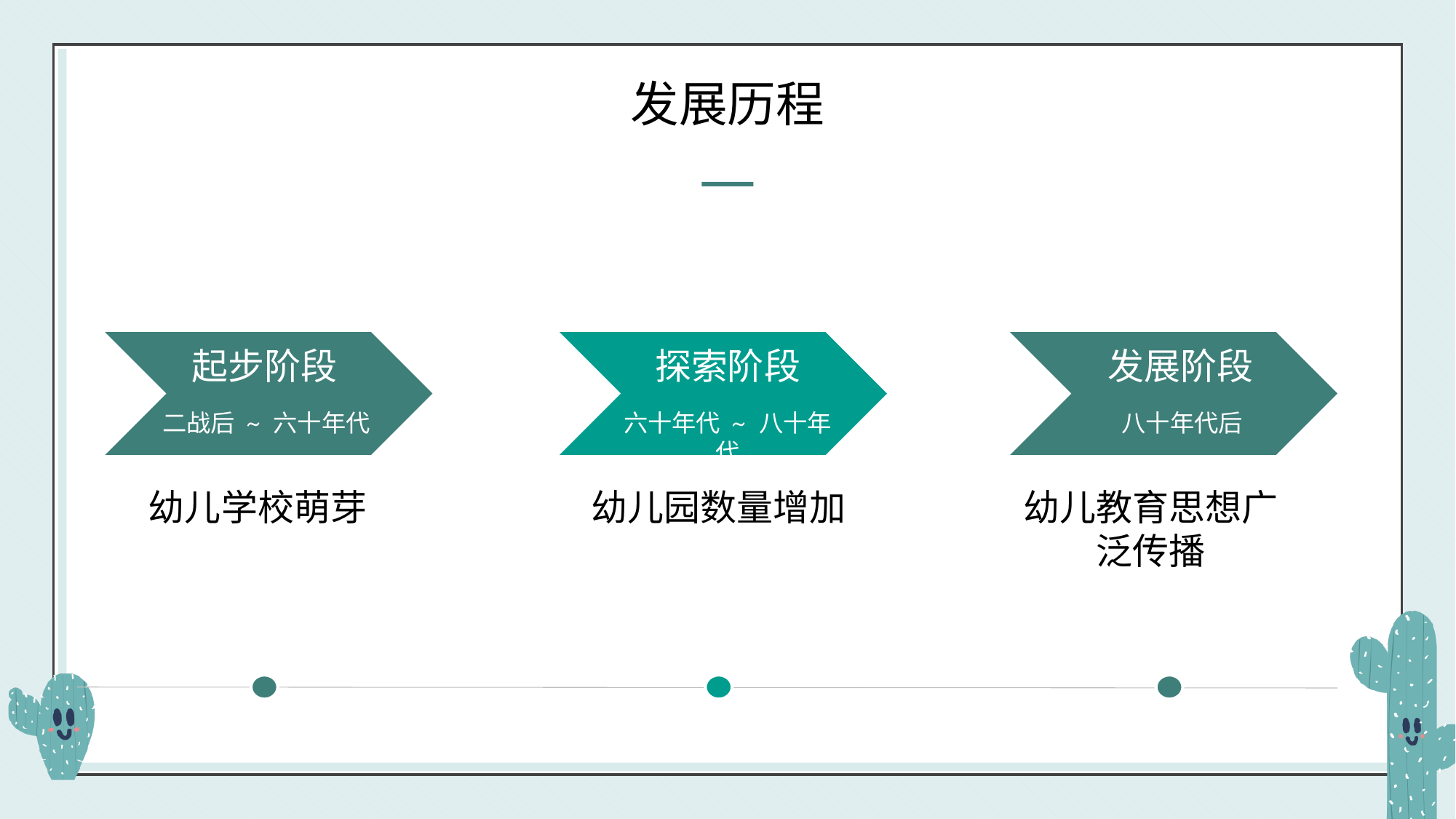

发展历程

起步阶段

探索阶段

发展阶段
二战后 ~ 六十年代
六十年代 ~ 八十年代
八十年代后
幼儿学校萌芽
幼儿园数量增加
幼儿教育思想广泛传播